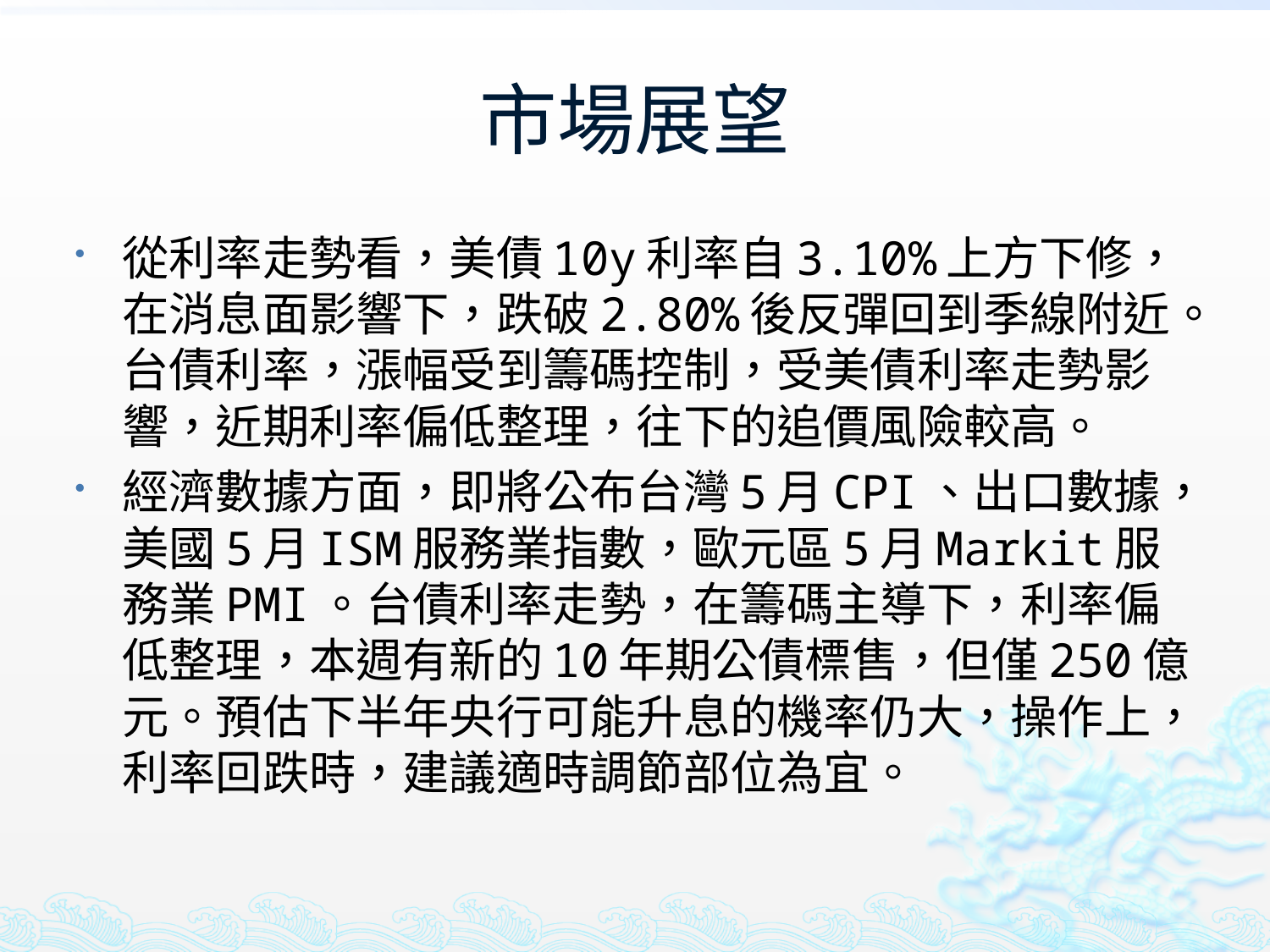

# 市場展望
從利率走勢看，美債10y利率自3.10%上方下修，在消息面影響下，跌破2.80%後反彈回到季線附近。台債利率，漲幅受到籌碼控制，受美債利率走勢影響，近期利率偏低整理，往下的追價風險較高。
經濟數據方面，即將公布台灣5月CPI、出口數據，美國5月ISM服務業指數，歐元區5月Markit服務業PMI。台債利率走勢，在籌碼主導下，利率偏低整理，本週有新的10年期公債標售，但僅250億元。預估下半年央行可能升息的機率仍大，操作上，利率回跌時，建議適時調節部位為宜。